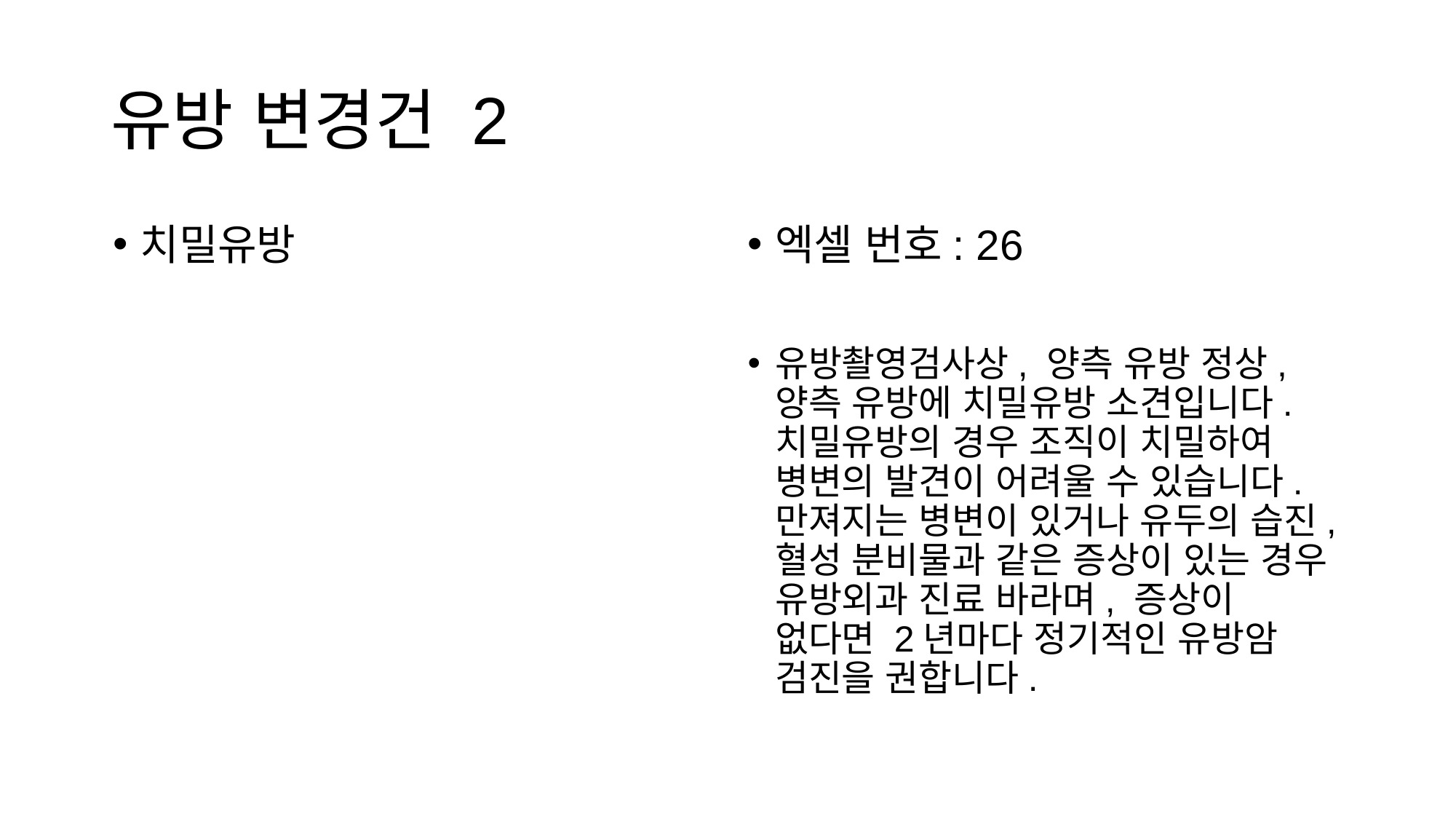

# 유방 변경건 2
치밀유방
엑셀 번호: 26

유방촬영검사상, 양측 유방 정상, 양측 유방에 치밀유방 소견입니다. 치밀유방의 경우 조직이 치밀하여 병변의 발견이 어려울 수 있습니다. 만져지는 병변이 있거나 유두의 습진, 혈성 분비물과 같은 증상이 있는 경우 유방외과 진료 바라며, 증상이 없다면 2년마다 정기적인 유방암 검진을 권합니다.